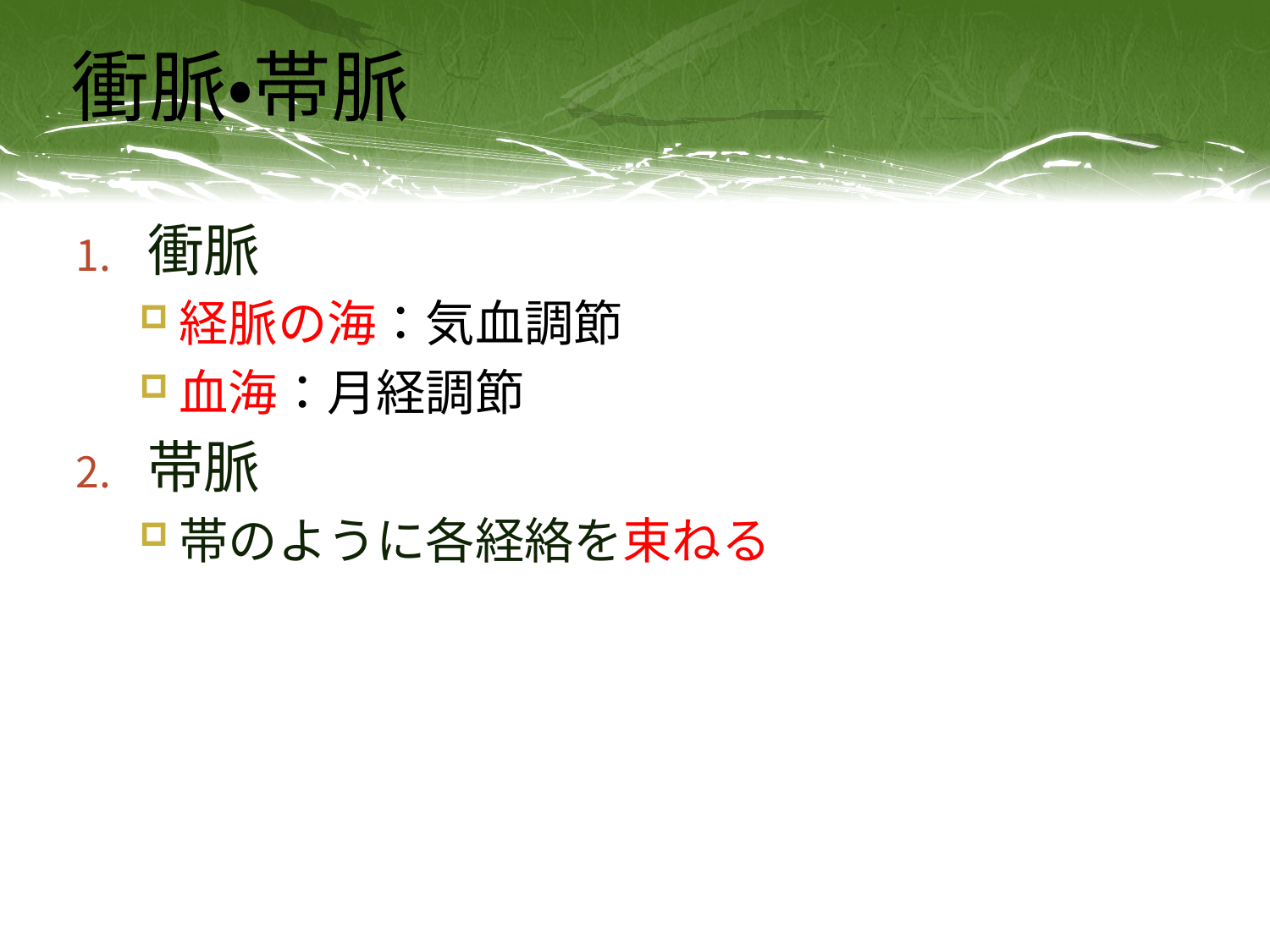

# 衝脈・帯脈
衝脈
経脈の海：気血調節
血海：月経調節
帯脈
帯のように各経絡を束ねる